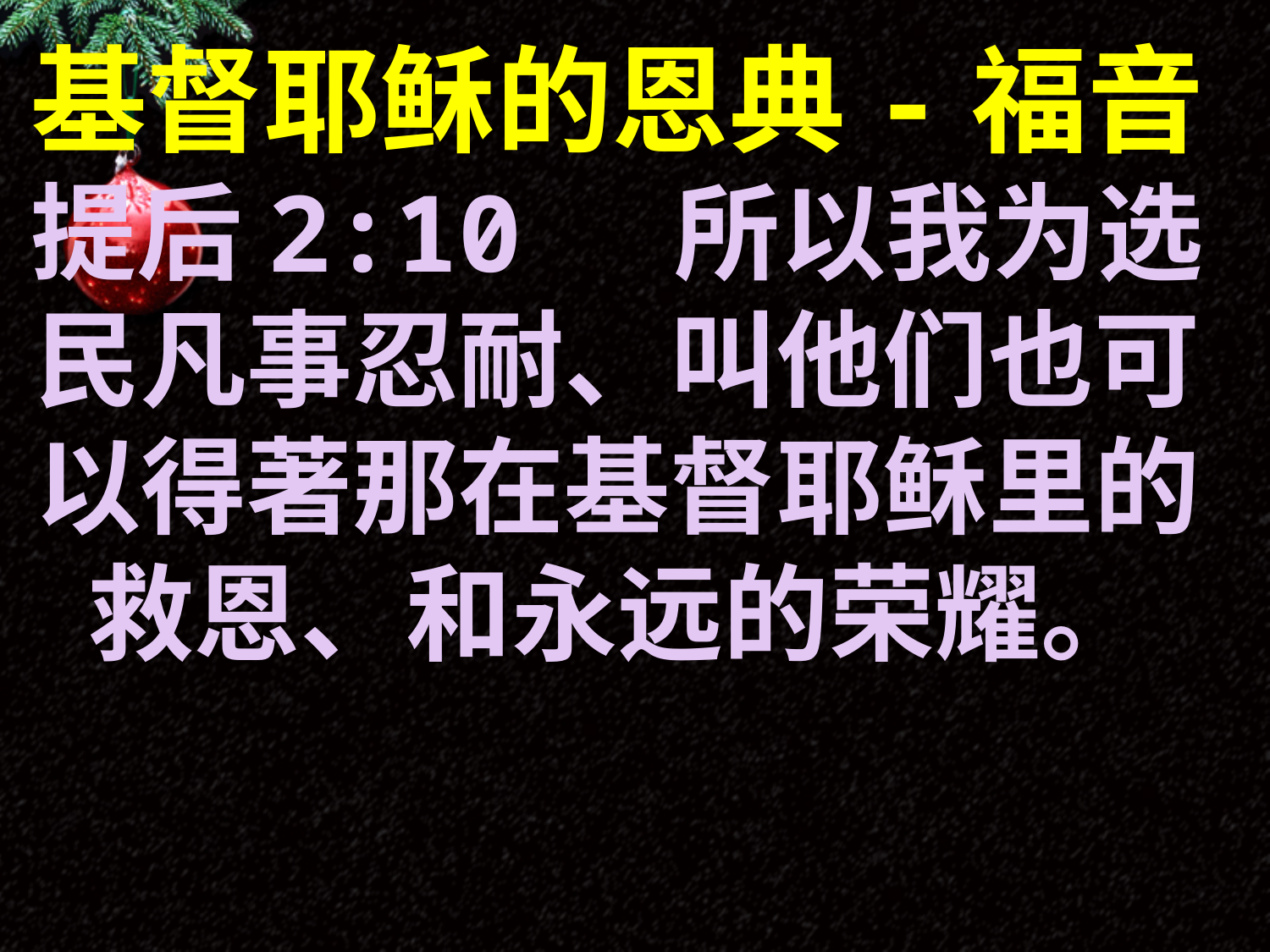

基督耶稣的恩典-福音提后2:10  所以我为选民凡事忍耐、叫他们也可以得著那在基督耶稣里的救恩、和永远的荣耀。